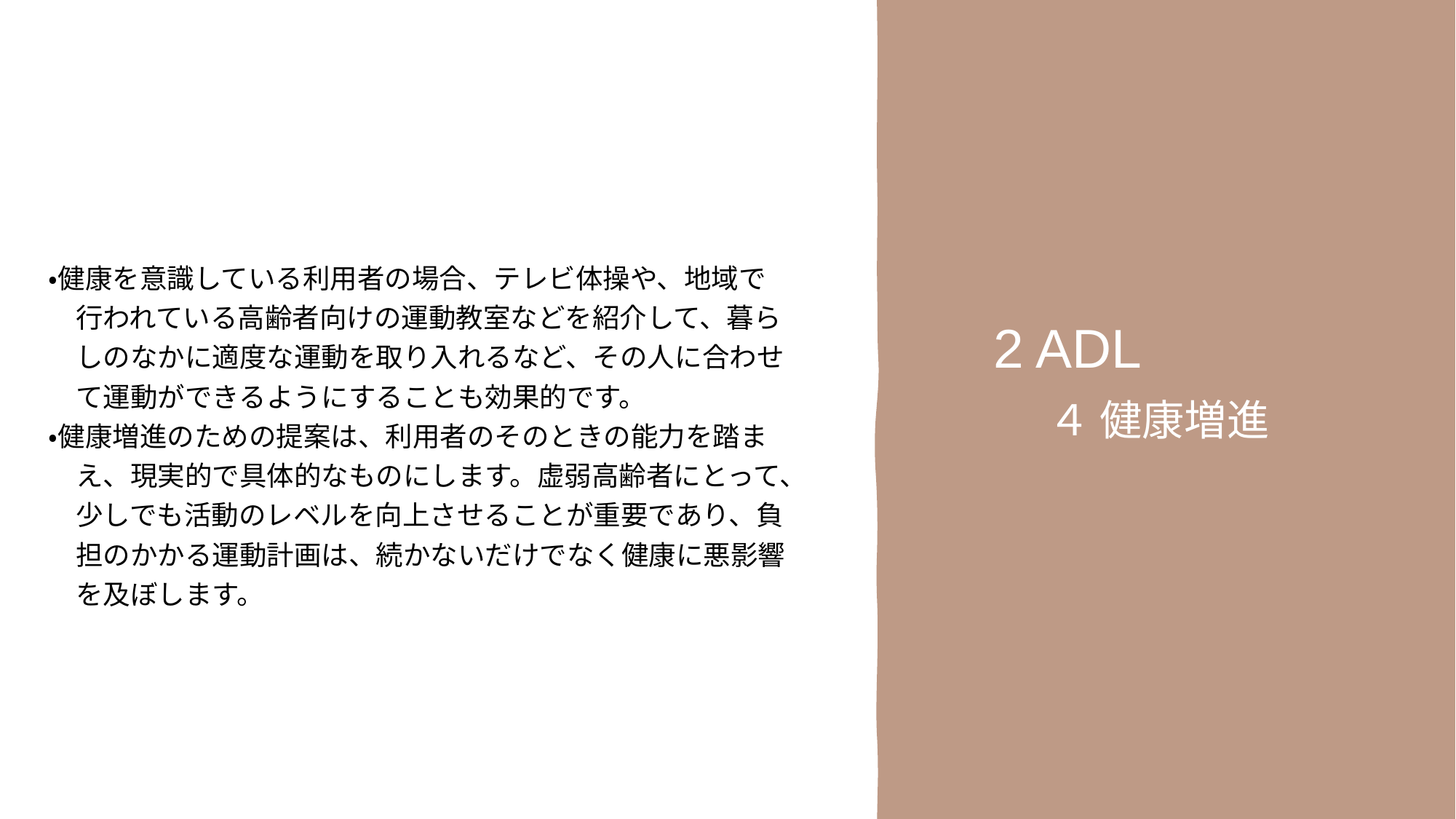

・健康を意識している利用者の場合、テレビ体操や、地域で
　行われている高齢者向けの運動教室などを紹介して、暮ら
　しのなかに適度な運動を取り入れるなど、その人に合わせ
　て運動ができるようにすることも効果的です。
・健康増進のための提案は、利用者のそのときの能力を踏ま
　え、現実的で具体的なものにします。虚弱高齢者にとって、
　少しでも活動のレベルを向上させることが重要であり、負
　担のかかる運動計画は、続かないだけでなく健康に悪影響
　を及ぼします。
2 ADL
　４ 健康増進